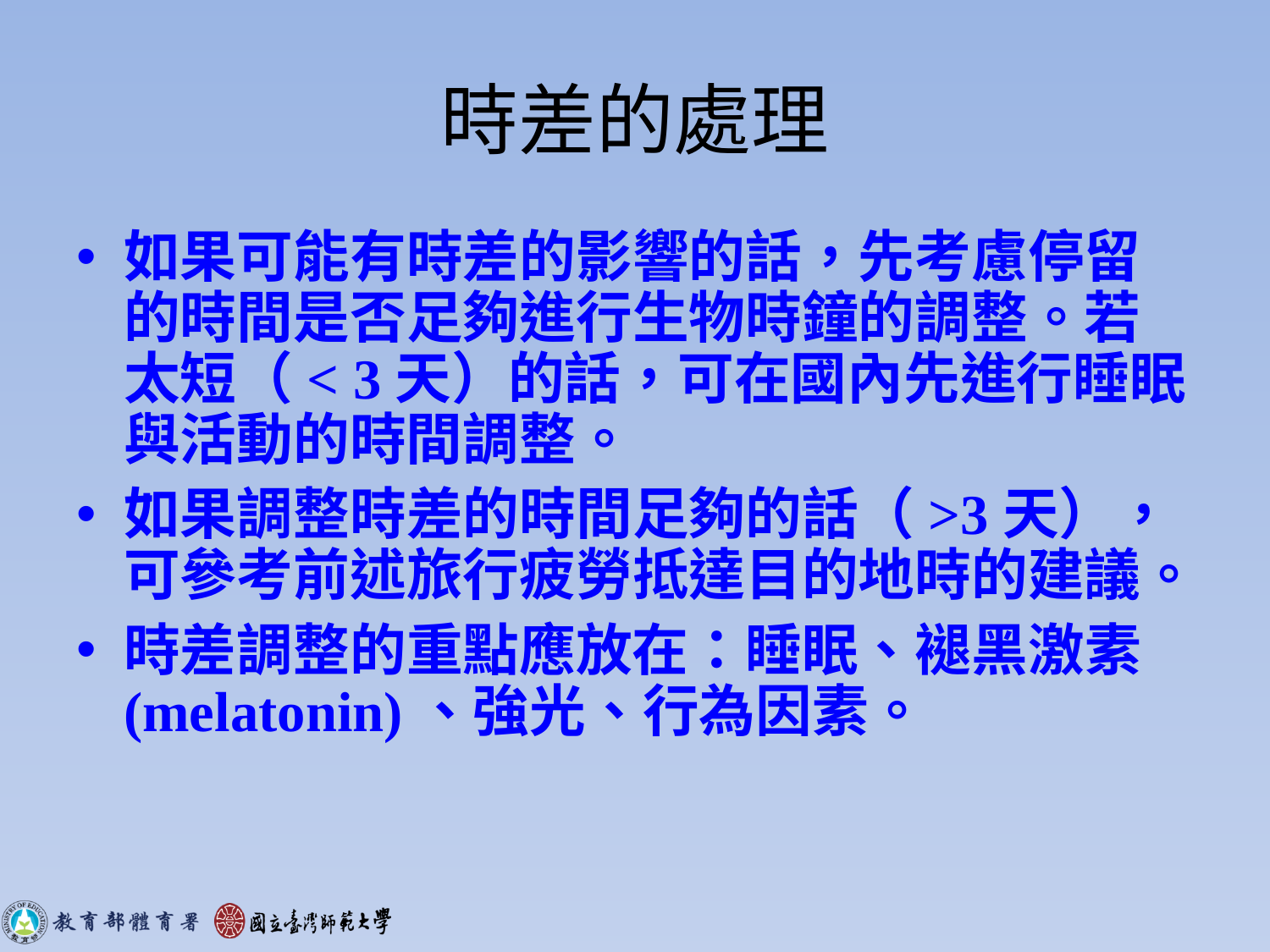

# 時差的處理
如果可能有時差的影響的話，先考慮停留的時間是否足夠進行生物時鐘的調整。若太短（< 3天）的話，可在國內先進行睡眠與活動的時間調整。
如果調整時差的時間足夠的話（>3天），可參考前述旅行疲勞抵達目的地時的建議。
時差調整的重點應放在：睡眠、褪黑激素 (melatonin)、強光、行為因素。